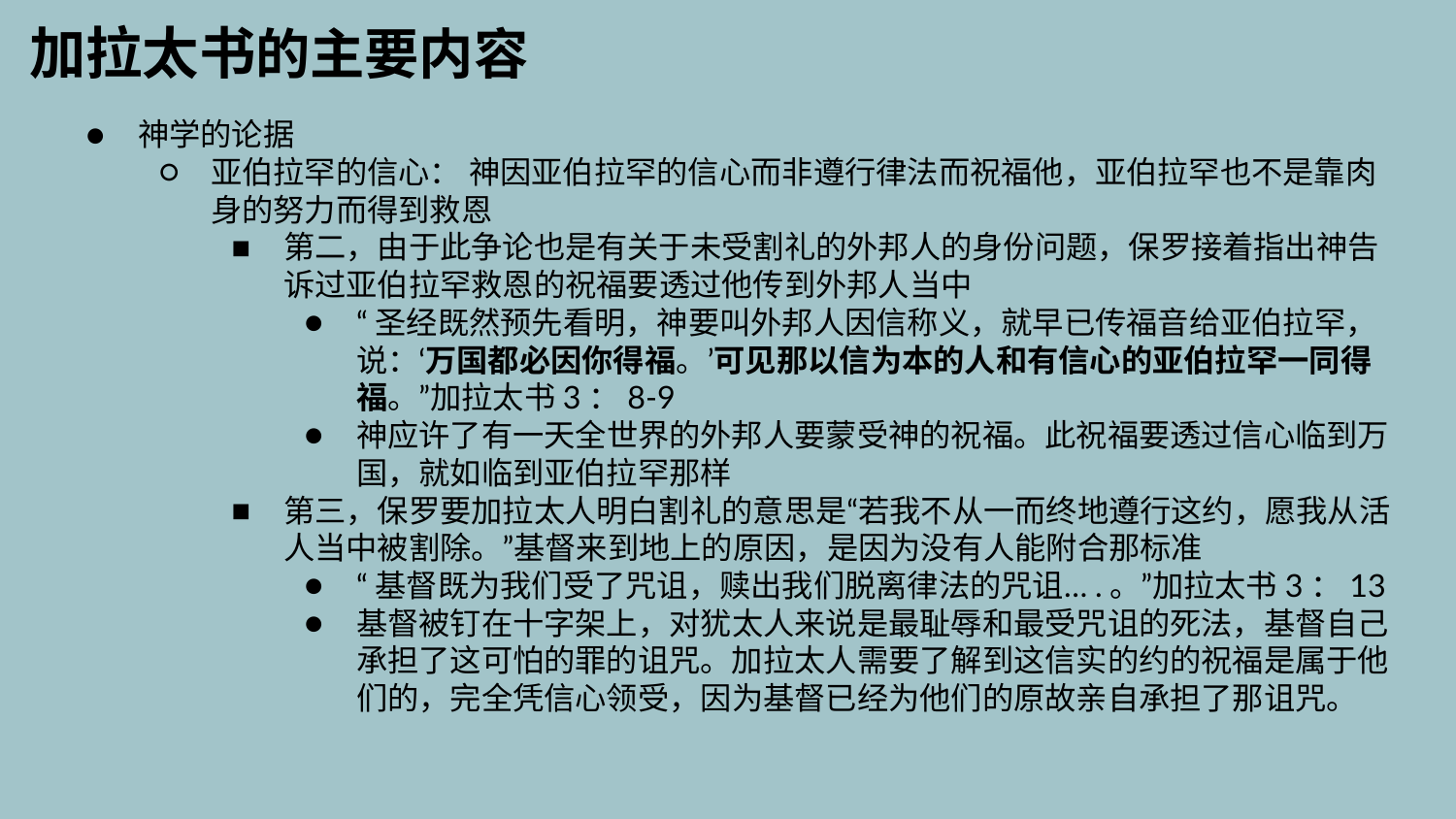

加拉太书的主要内容
神学的论据
亚伯拉罕的信心： 神因亚伯拉罕的信心而非遵行律法而祝福他，亚伯拉罕也不是靠肉身的努力而得到救恩
第二，由于此争论也是有关于未受割礼的外邦人的身份问题，保罗接着指出神告诉过亚伯拉罕救恩的祝福要透过他传到外邦人当中
“圣经既然预先看明，神要叫外邦人因信称义，就早已传福音给亚伯拉罕，说：‘万国都必因你得福。’可见那以信为本的人和有信心的亚伯拉罕一同得福。”加拉太书3：8-9
神应许了有一天全世界的外邦人要蒙受神的祝福。此祝福要透过信心临到万国，就如临到亚伯拉罕那样
第三，保罗要加拉太人明白割礼的意思是“若我不从一而终地遵行这约，愿我从活人当中被割除。”基督来到地上的原因，是因为没有人能附合那标准
“基督既为我们受了咒诅，赎出我们脱离律法的咒诅….。”加拉太书3：13
基督被钉在十字架上，对犹太人来说是最耻辱和最受咒诅的死法，基督自己承担了这可怕的罪的诅咒。加拉太人需要了解到这信实的约的祝福是属于他们的，完全凭信心领受，因为基督已经为他们的原故亲自承担了那诅咒。